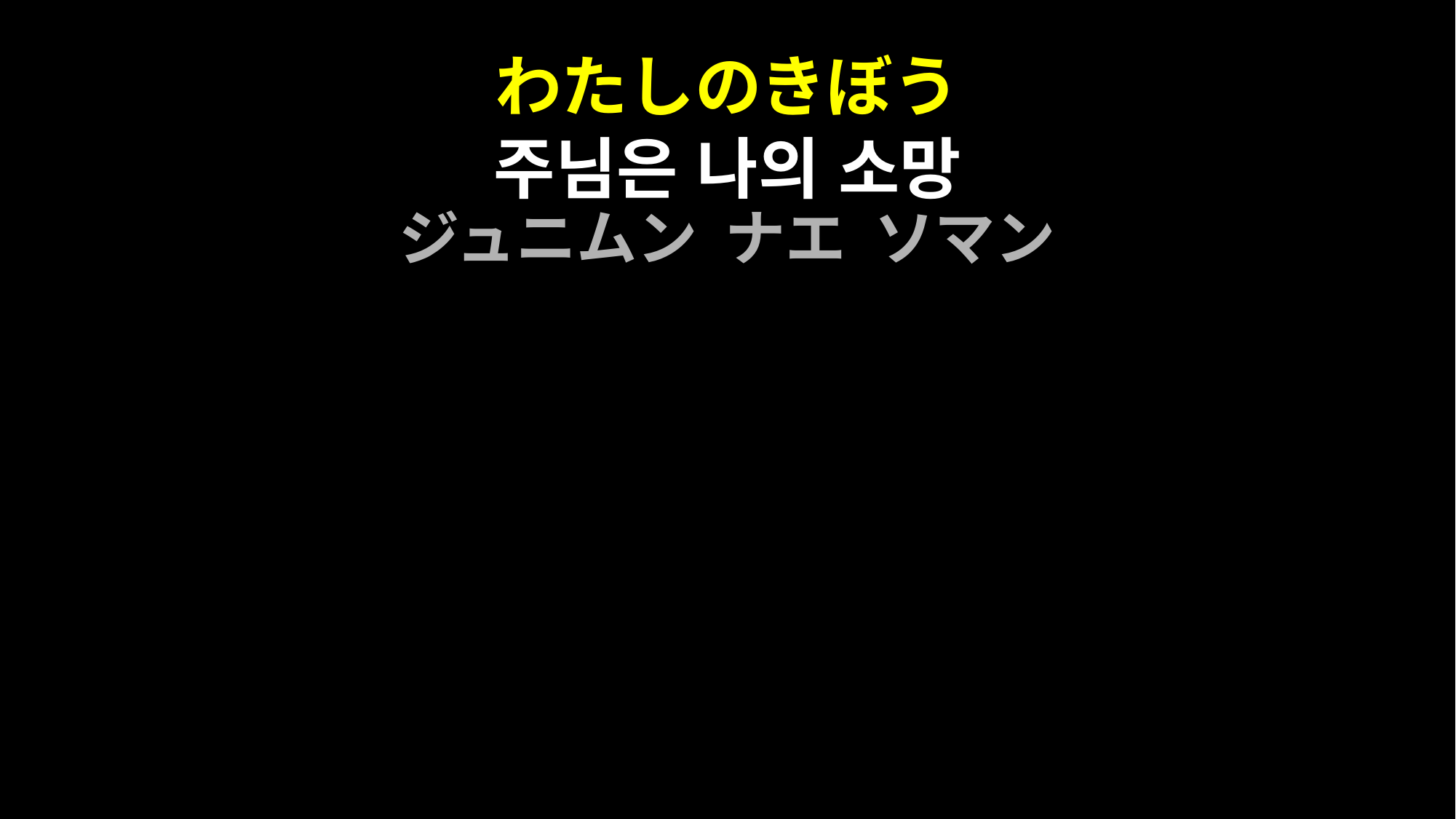

わたしのきぼう
주님은 나의 소망
ジュニムン  ナエ  ソマン